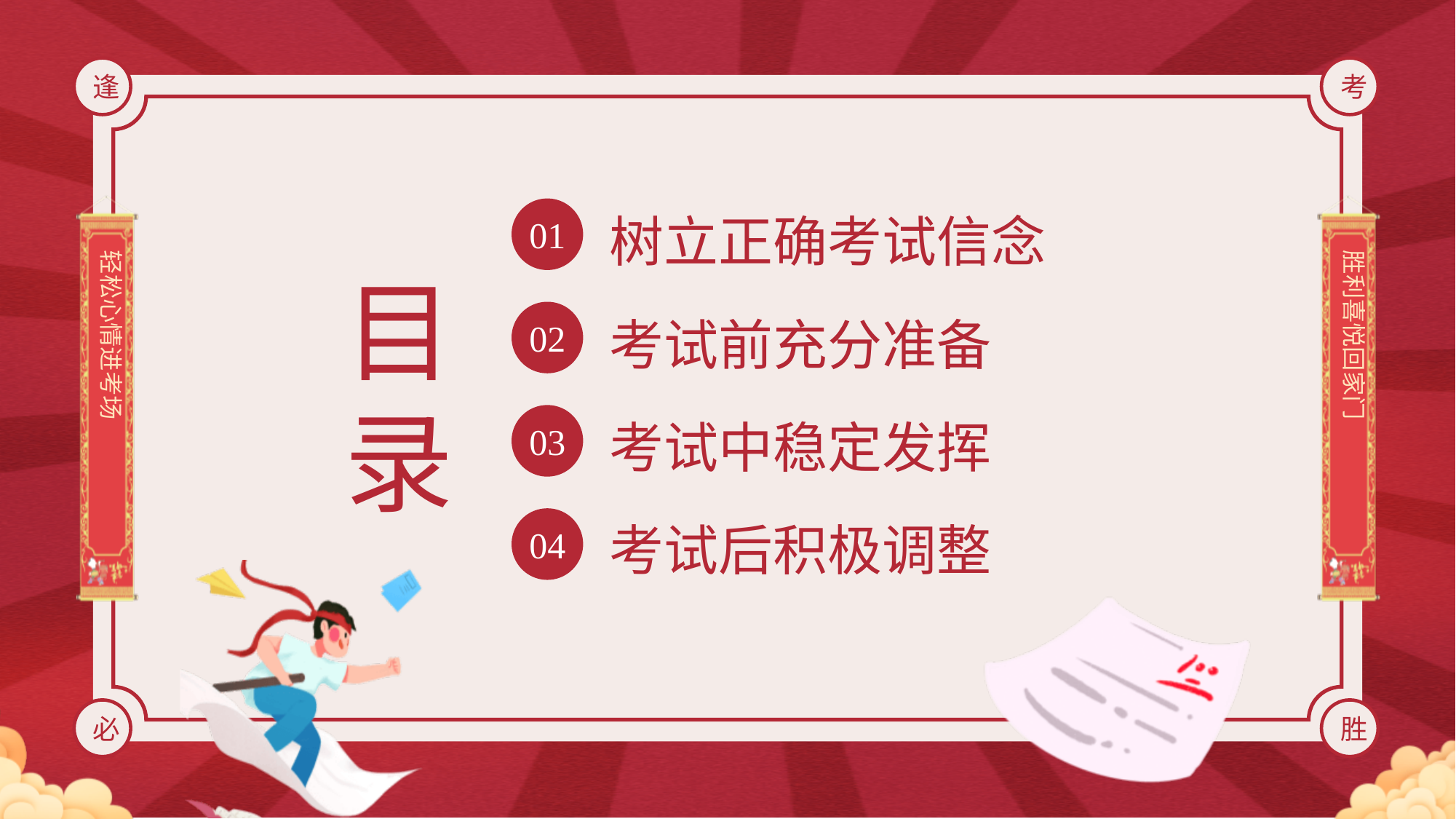

01
树立正确考试信念
目录
02
考试前充分准备
03
考试中稳定发挥
04
考试后积极调整